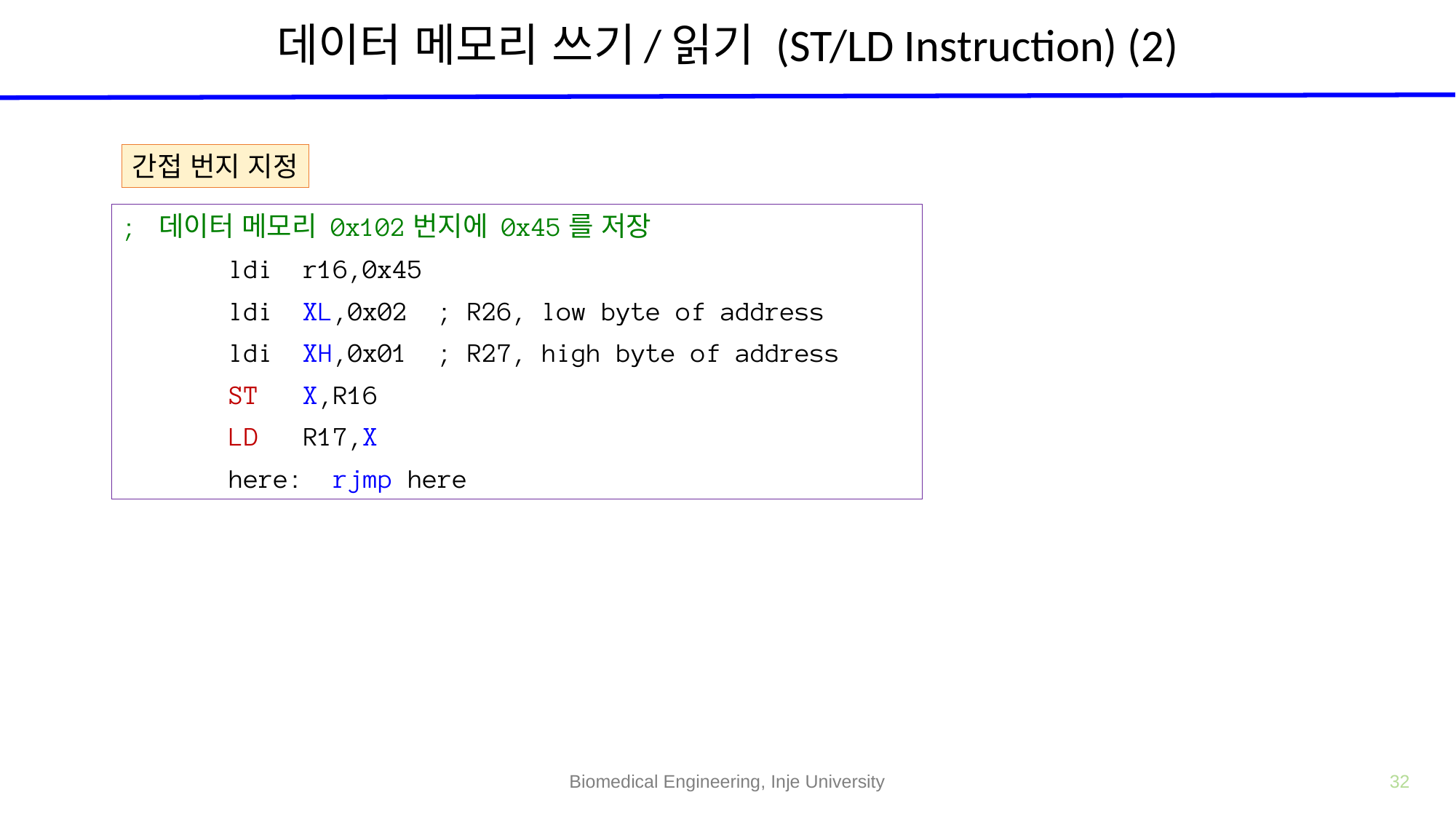

# 데이터 메모리 쓰기/읽기 (ST/LD Instruction) (2)
간접 번지 지정
; 데이터 메모리 0x102번지에 0x45를 저장
ldi  r16,0x45
ldi  XL,0x02  ; R26, low byte of address
ldi  XH,0x01  ; R27, high byte of address
ST   X,R16
LD   R17,X
here:  rjmp here
Biomedical Engineering, Inje University
32